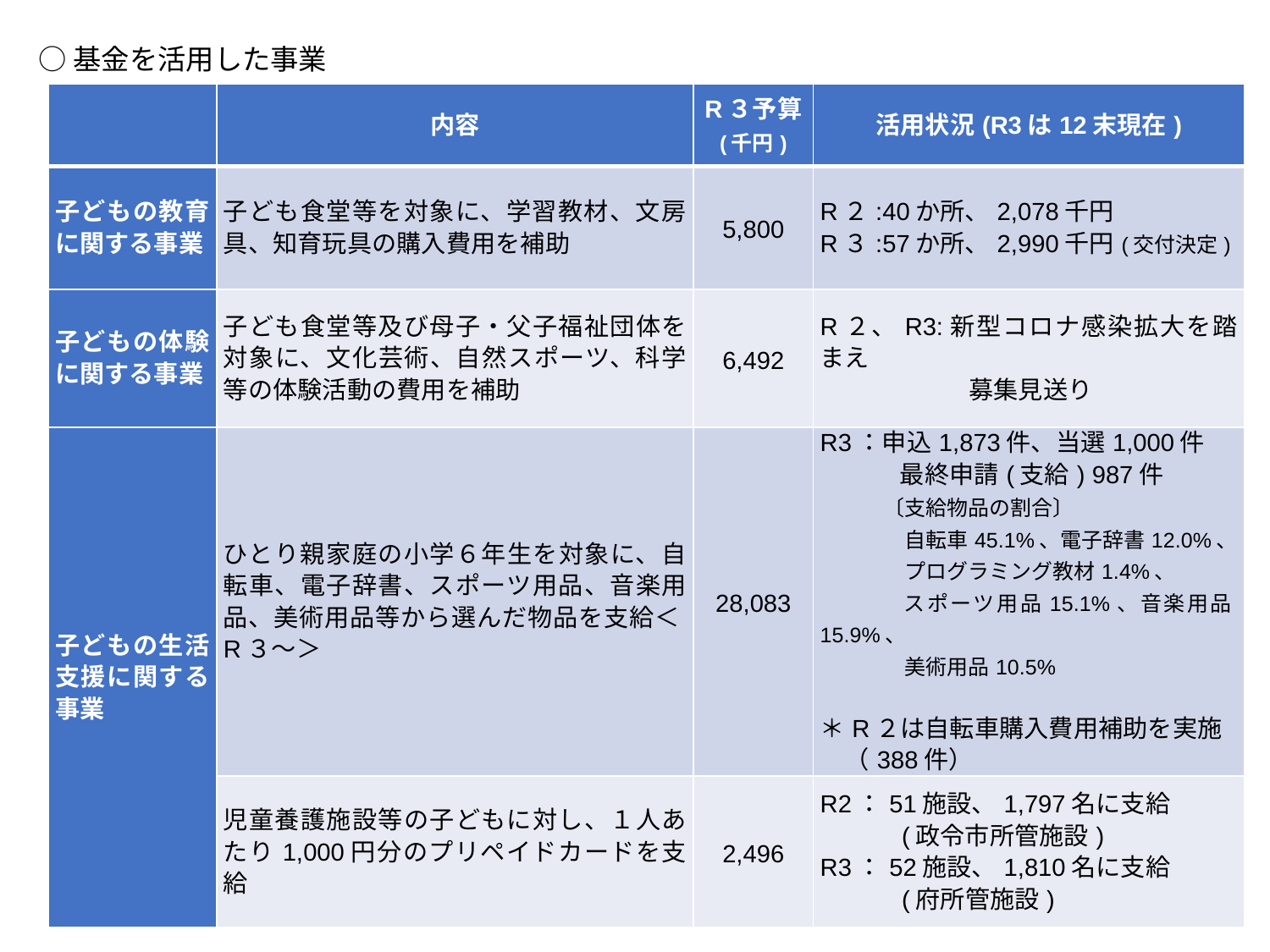

○基金を活用した事業
|  | 内容 | R３予算 (千円) | 活用状況(R3は12末現在) |
| --- | --- | --- | --- |
| 子どもの教育に関する事業 | 子ども食堂等を対象に、学習教材、文房具、知育玩具の購入費用を補助 | 5,800 | R２:40か所、2,078千円 R３:57か所、2,990千円(交付決定) |
| 子どもの体験に関する事業 | 子ども食堂等及び母子・父子福祉団体を対象に、文化芸術、自然スポーツ、科学等の体験活動の費用を補助 | 6,492 | R２、R3:新型コロナ感染拡大を踏まえ 　　　　　　募集見送り |
| 子どもの生活支援に関する事業 | ひとり親家庭の小学６年生を対象に、自転車、電子辞書、スポーツ用品、音楽用品、美術用品等から選んだ物品を支給＜R３～＞ | 28,083 | R3：申込1,873件、当選1,000件 　　　 最終申請(支給) 987件 　　　〔支給物品の割合〕 　　　　自転車45.1%、電子辞書12.0%、 　　　　プログラミング教材1.4%、 　　　 スポーツ用品15.1%、音楽用品15.9%、 　　　　美術用品10.5% ＊R２は自転車購入費用補助を実施 　（388件） |
|  | 児童養護施設等の子どもに対し、１人あたり1,000円分のプリペイドカードを支給 | 2,496 | R2：51施設、1,797名に支給 　　　(政令市所管施設) R3：52施設、1,810名に支給 　　　(府所管施設) |